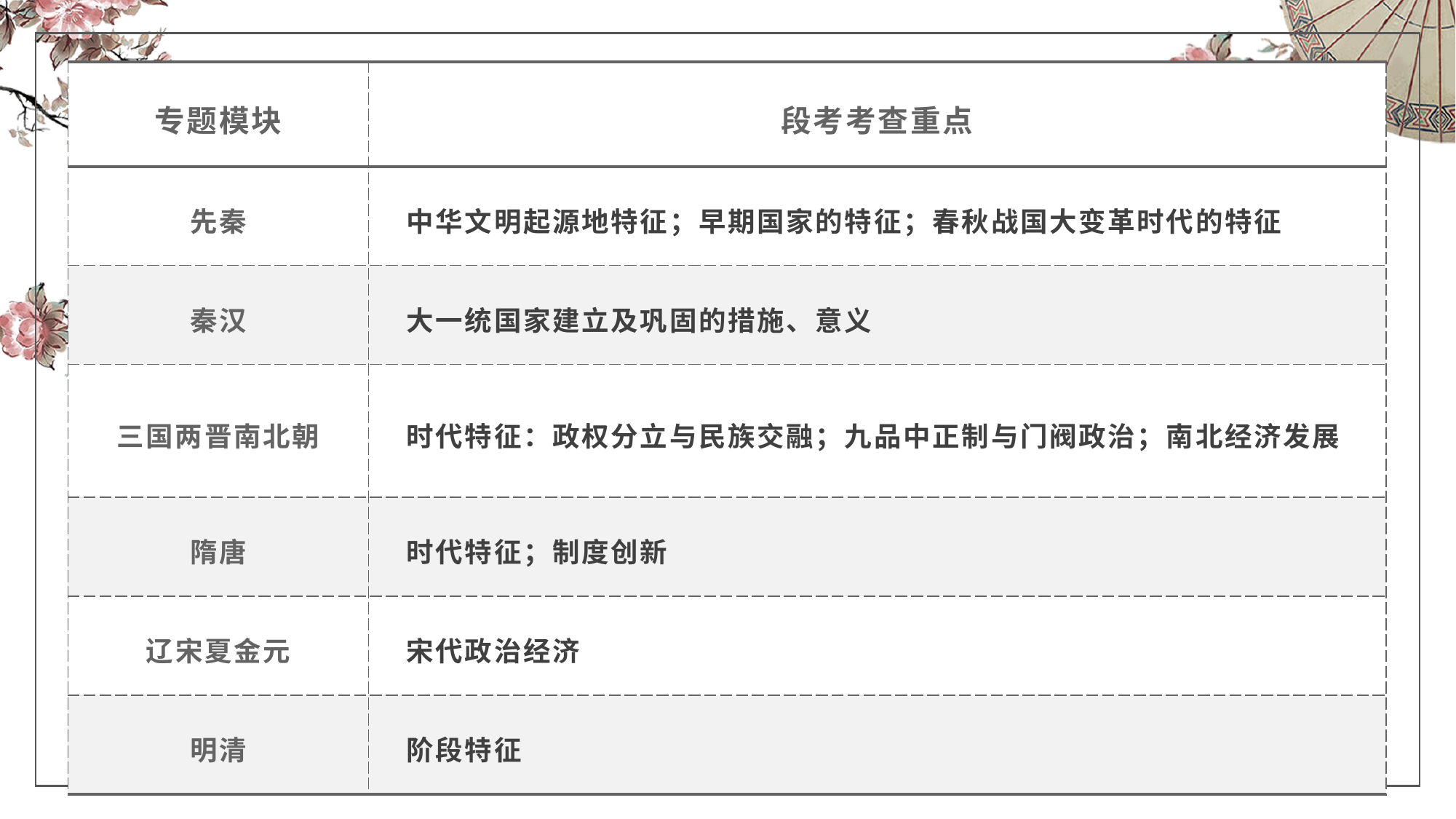

| 专题模块 | 段考考查重点 |
| --- | --- |
| 先秦 | 中华文明起源地特征；早期国家的特征；春秋战国大变革时代的特征 |
| 秦汉 | 大一统国家建立及巩固的措施、意义 |
| 三国两晋南北朝 | 时代特征：政权分立与民族交融；九品中正制与门阀政治；南北经济发展 |
| 隋唐 | 时代特征；制度创新 |
| 辽宋夏金元 | 宋代政治经济 |
| 明清 | 阶段特征 |